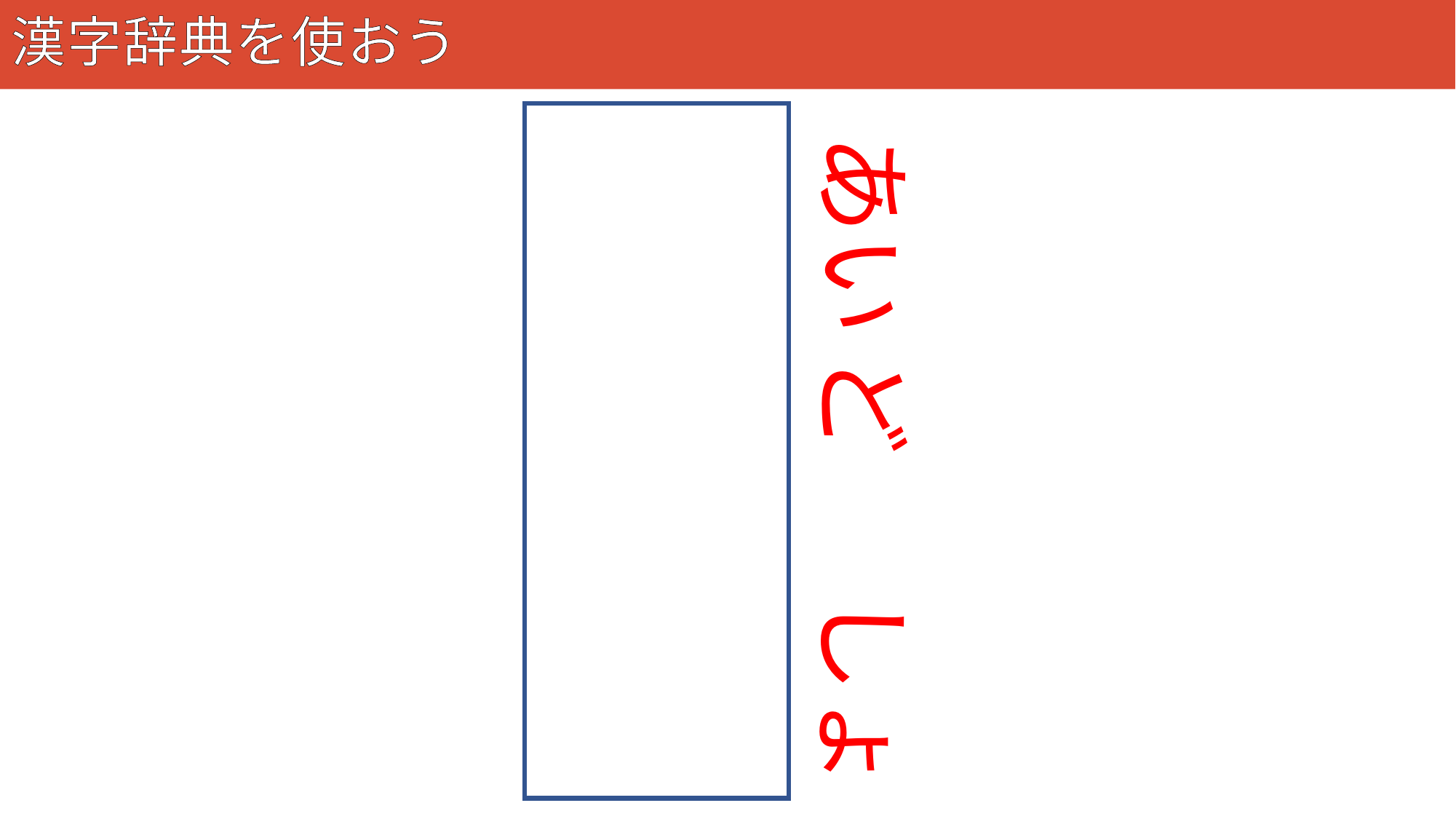

# 漢字辞典を使おう
28

愛読書
あい
どく
しょ